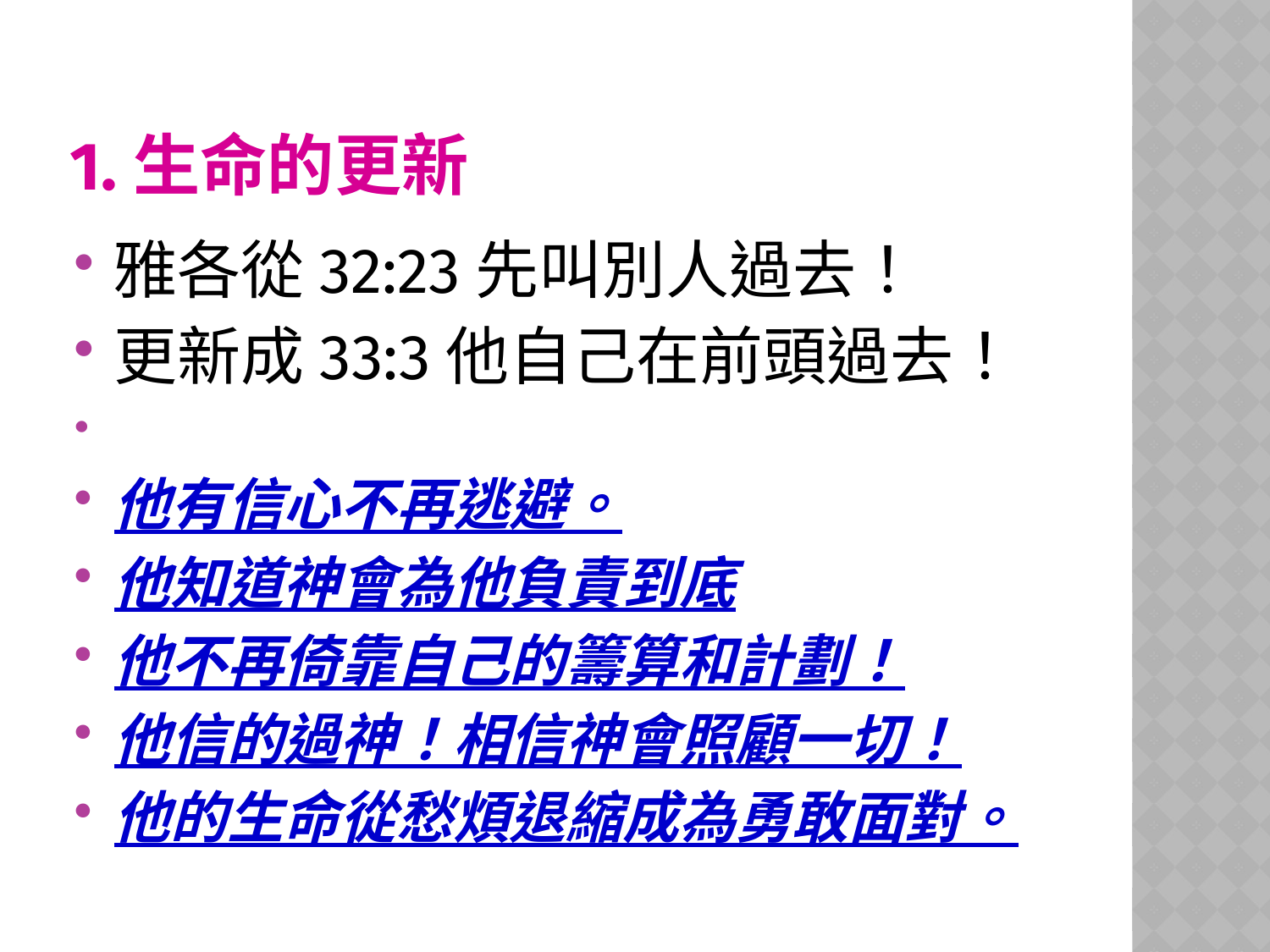

# 1.生命的更新
雅各從32:23先叫別人過去！
更新成33:3他自己在前頭過去！

他有信心不再逃避。
他知道神會為他負責到底
他不再倚靠自己的籌算和計劃！
他信的過神！相信神會照顧一切！
他的生命從愁煩退縮成為勇敢面對。